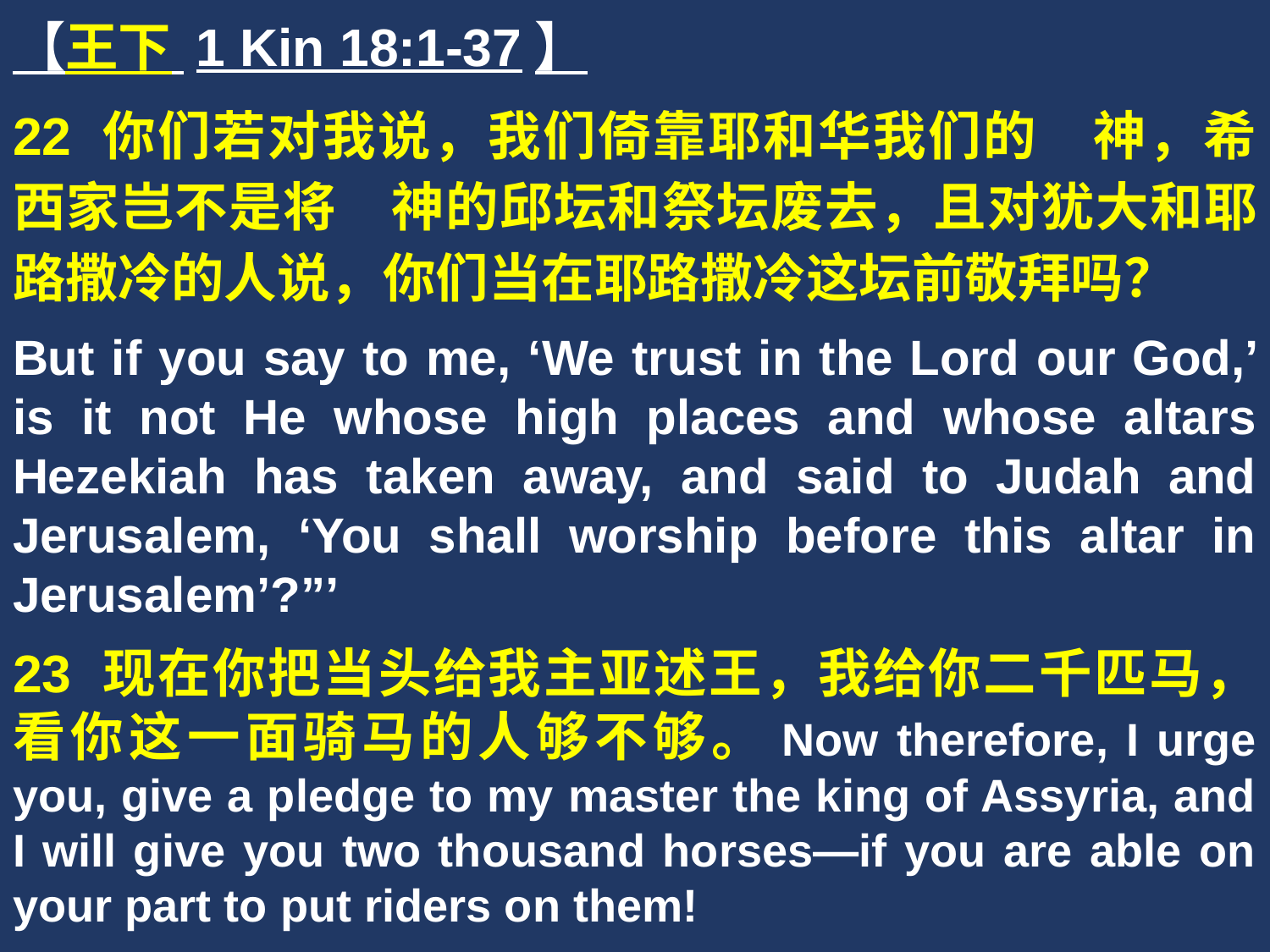

【王下 1 Kin 18:1-37】
22 你们若对我说，我们倚靠耶和华我们的　神，希西家岂不是将　神的邱坛和祭坛废去，且对犹大和耶路撒冷的人说，你们当在耶路撒冷这坛前敬拜吗？
But if you say to me, ‘We trust in the Lord our God,’ is it not He whose high places and whose altars Hezekiah has taken away, and said to Judah and Jerusalem, ‘You shall worship before this altar in Jerusalem’?”’
23 现在你把当头给我主亚述王，我给你二千匹马，看你这一面骑马的人够不够。Now therefore, I urge you, give a pledge to my master the king of Assyria, and I will give you two thousand horses—if you are able on your part to put riders on them!